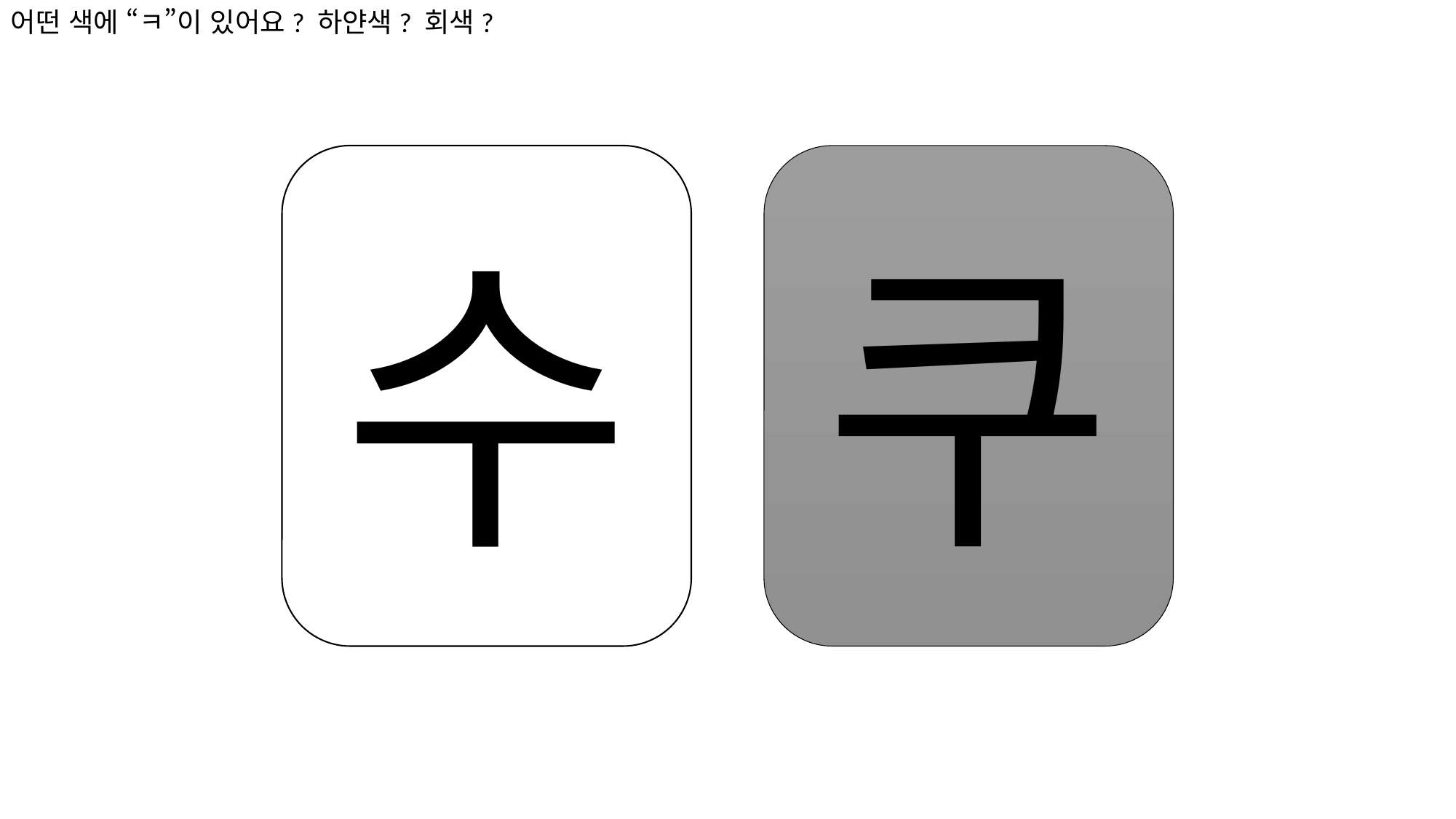

어떤 색에 “ㅋ”이 있어요? 하얀색? 회색?
수
쿠